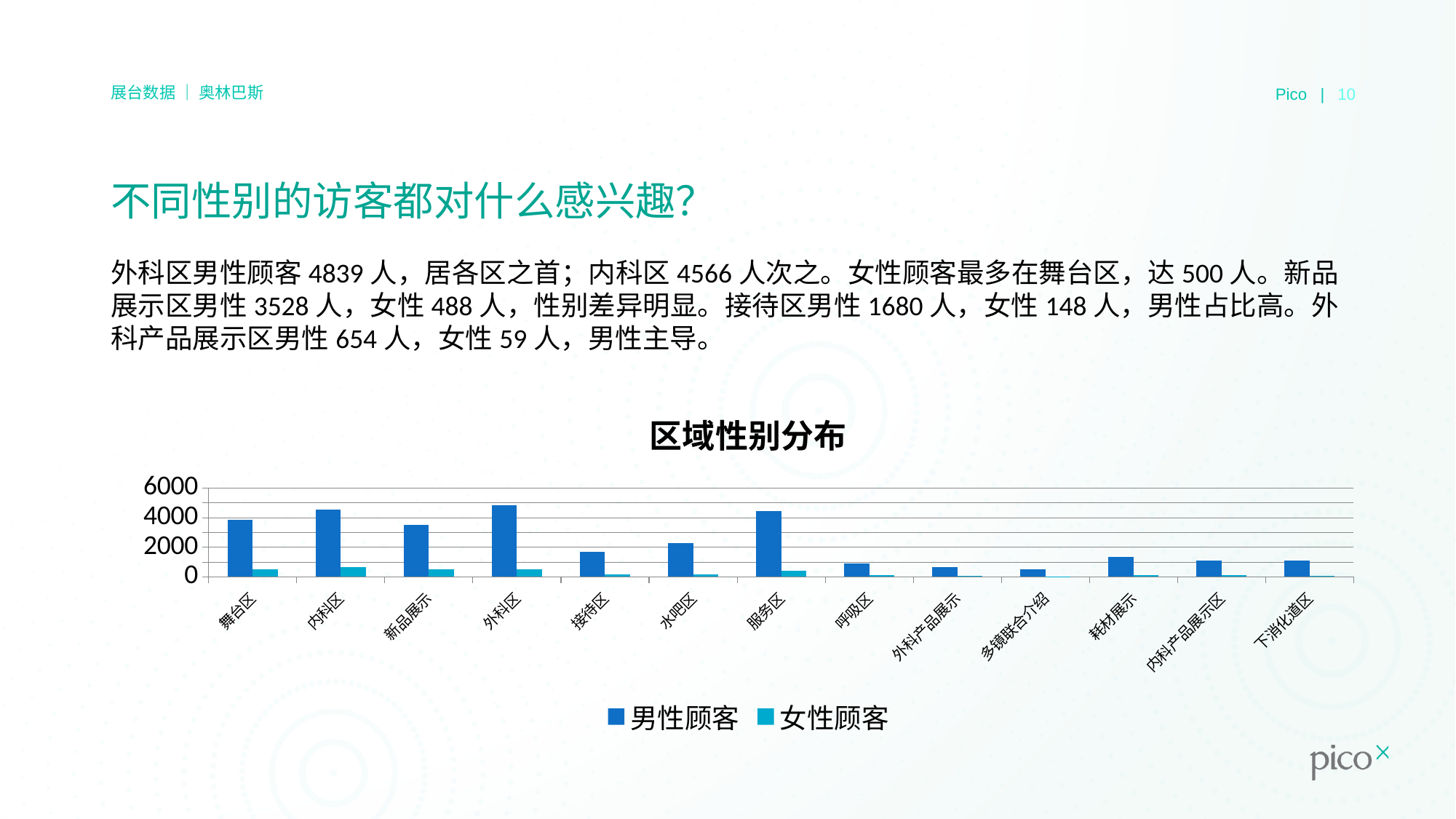

Pico   |
10
展台数据 ｜ 奥林巴斯
# 不同性别的访客都对什么感兴趣？
外科区男性顾客4839人，居各区之首；内科区4566人次之。女性顾客最多在舞台区，达500人。新品展示区男性3528人，女性488人，性别差异明显。接待区男性1680人，女性148人，男性占比高。外科产品展示区男性654人，女性59人，男性主导。

### Chart: 区域性别分布

| Category | 男性顾客 | 女性顾客 |
|---|---|---|
| 舞台区 | 3878.0 | 500.0 |
| 内科区 | 4566.0 | 676.0 |
| 新品展示 | 3528.0 | 488.0 |
| 外科区 | 4839.0 | 506.0 |
| 接待区 | 1680.0 | 148.0 |
| 水吧区 | 2282.0 | 155.0 |
| 服务区 | 4449.0 | 436.0 |
| 呼吸区 | 921.0 | 103.0 |
| 外科产品展示 | 654.0 | 59.0 |
| 多镜联合介绍 | 513.0 | 42.0 |
| 耗材展示 | 1328.0 | 139.0 |
| 内科产品展示区 | 1081.0 | 139.0 |
| 下消化道区 | 1128.0 | 56.0 |